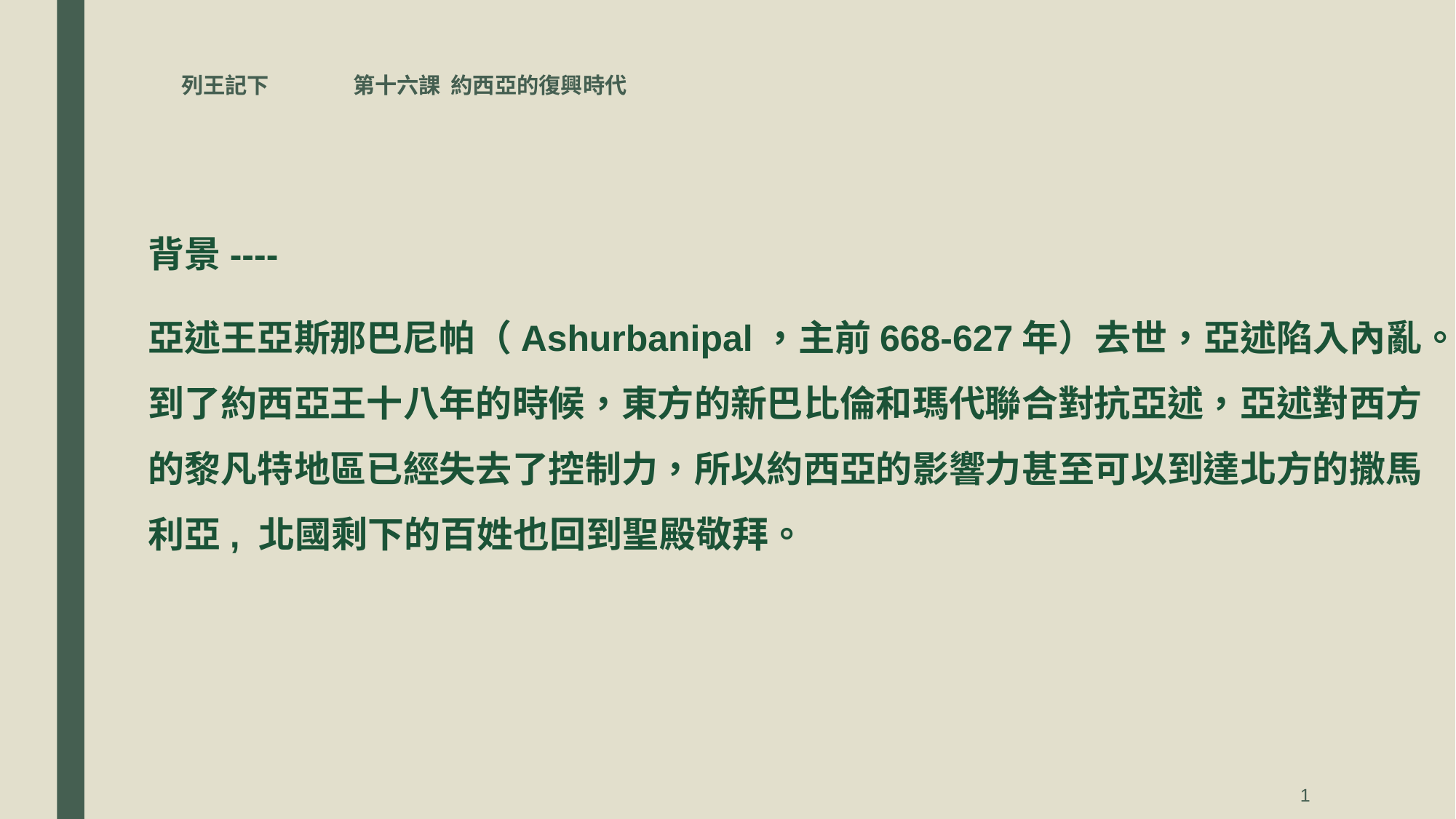

列王記下                 第十六課  約西亞的復興時代

背景----
亞述王亞斯那巴尼帕（Ashurbanipal，主前668-627年）去世，亞述陷入內亂。到了約西亞王十八年的時候，東方的新巴比倫和瑪代聯合對抗亞述，亞述對西方的黎凡特地區已經失去了控制力，所以約西亞的影響力甚至可以到達北方的撒馬利亞, 北國剩下的百姓也回到聖殿敬拜。
1